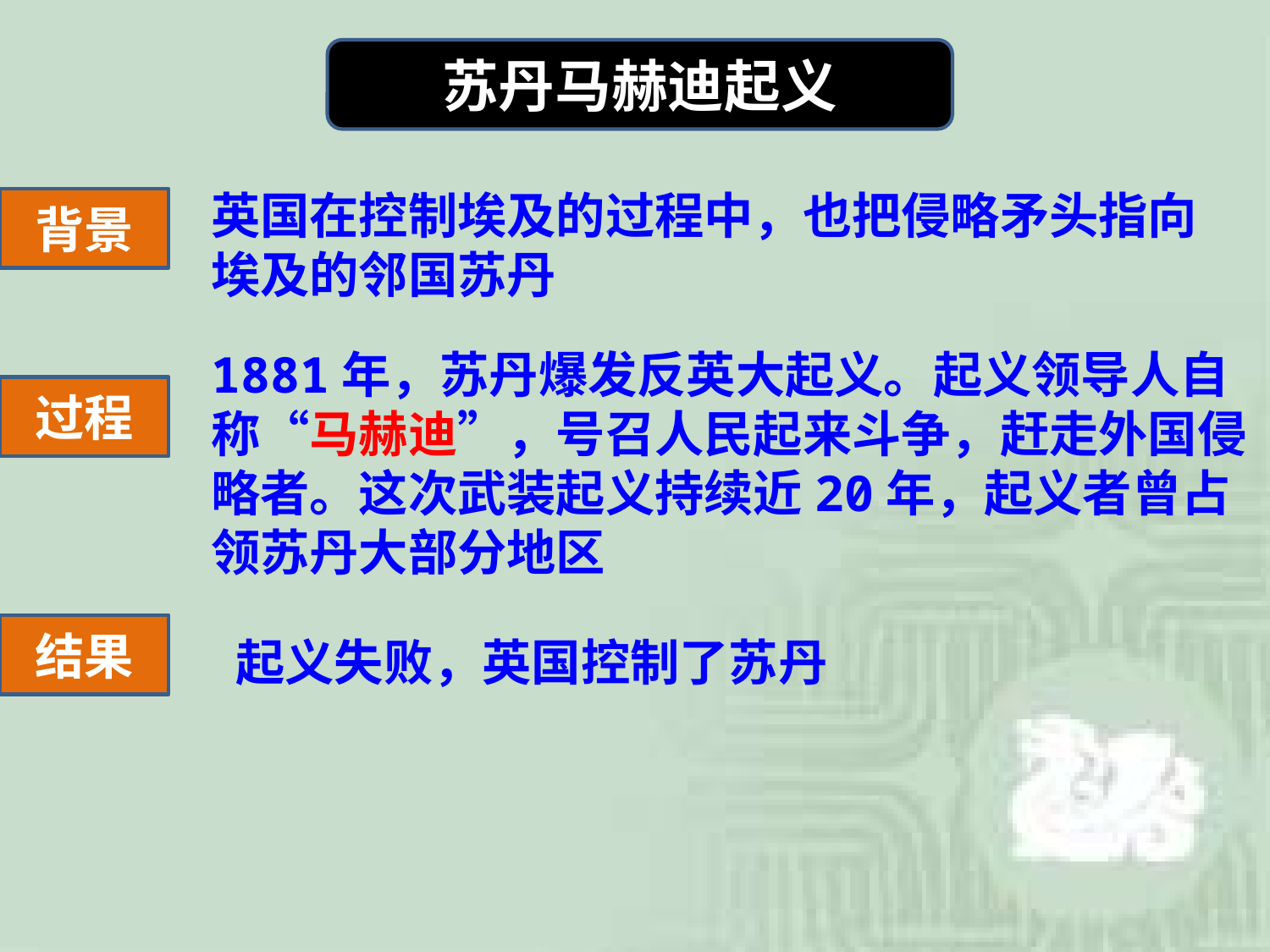

苏丹马赫迪起义
英国在控制埃及的过程中，也把侵略矛头指向埃及的邻国苏丹
背景
1881年，苏丹爆发反英大起义。起义领导人自称“马赫迪”，号召人民起来斗争，赶走外国侵略者。这次武装起义持续近20年，起义者曾占领苏丹大部分地区
过程
结果
起义失败，英国控制了苏丹